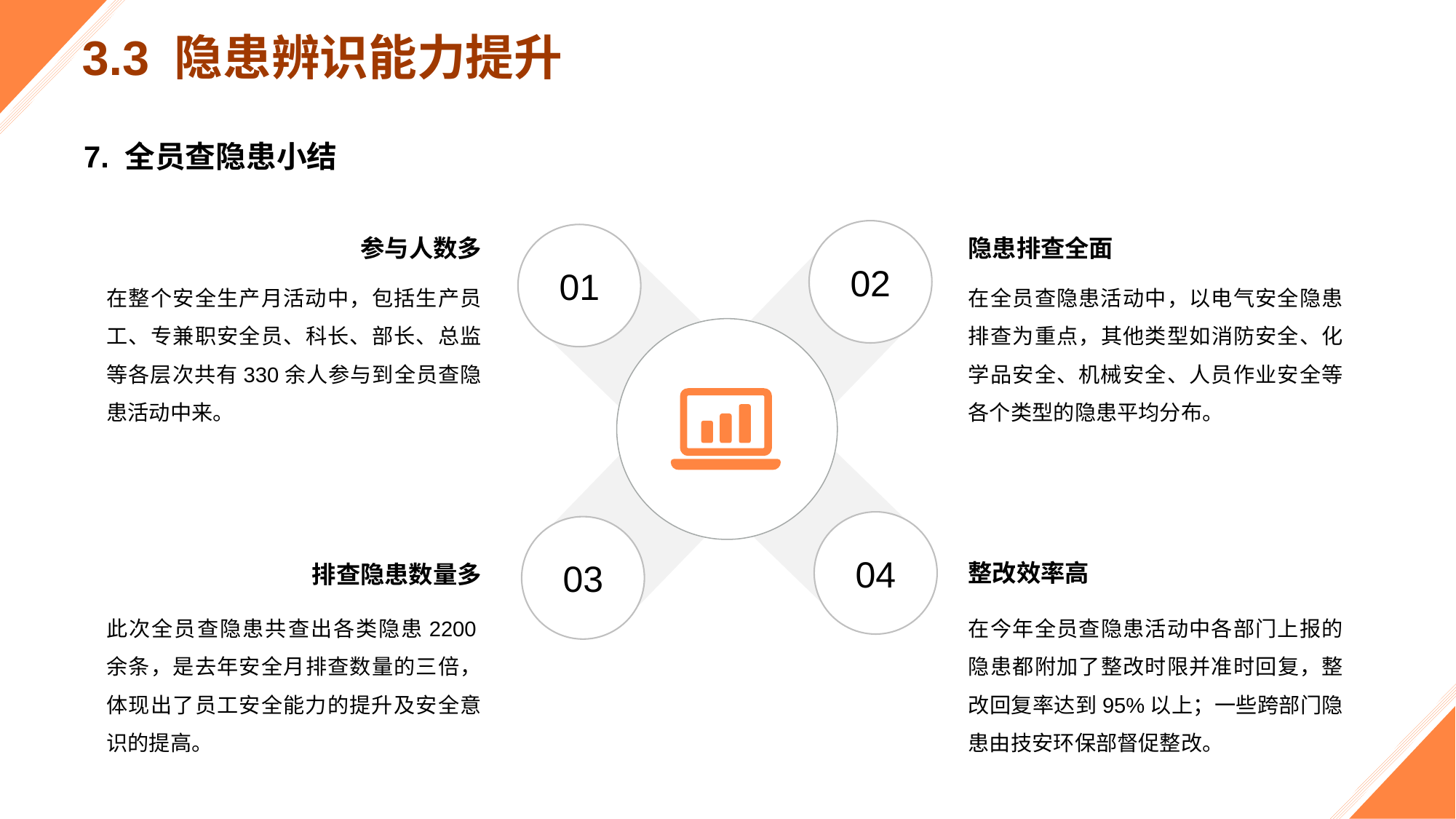

3.3 隐患辨识能力提升
7. 全员查隐患小结
02
01
参与人数多
隐患排查全面
在整个安全生产月活动中，包括生产员工、专兼职安全员、科长、部长、总监等各层次共有330余人参与到全员查隐患活动中来。
在全员查隐患活动中，以电气安全隐患排查为重点，其他类型如消防安全、化学品安全、机械安全、人员作业安全等各个类型的隐患平均分布。

04
03
整改效率高
排查隐患数量多
此次全员查隐患共查出各类隐患2200余条，是去年安全月排查数量的三倍，体现出了员工安全能力的提升及安全意识的提高。
在今年全员查隐患活动中各部门上报的隐患都附加了整改时限并准时回复，整改回复率达到95%以上；一些跨部门隐患由技安环保部督促整改。